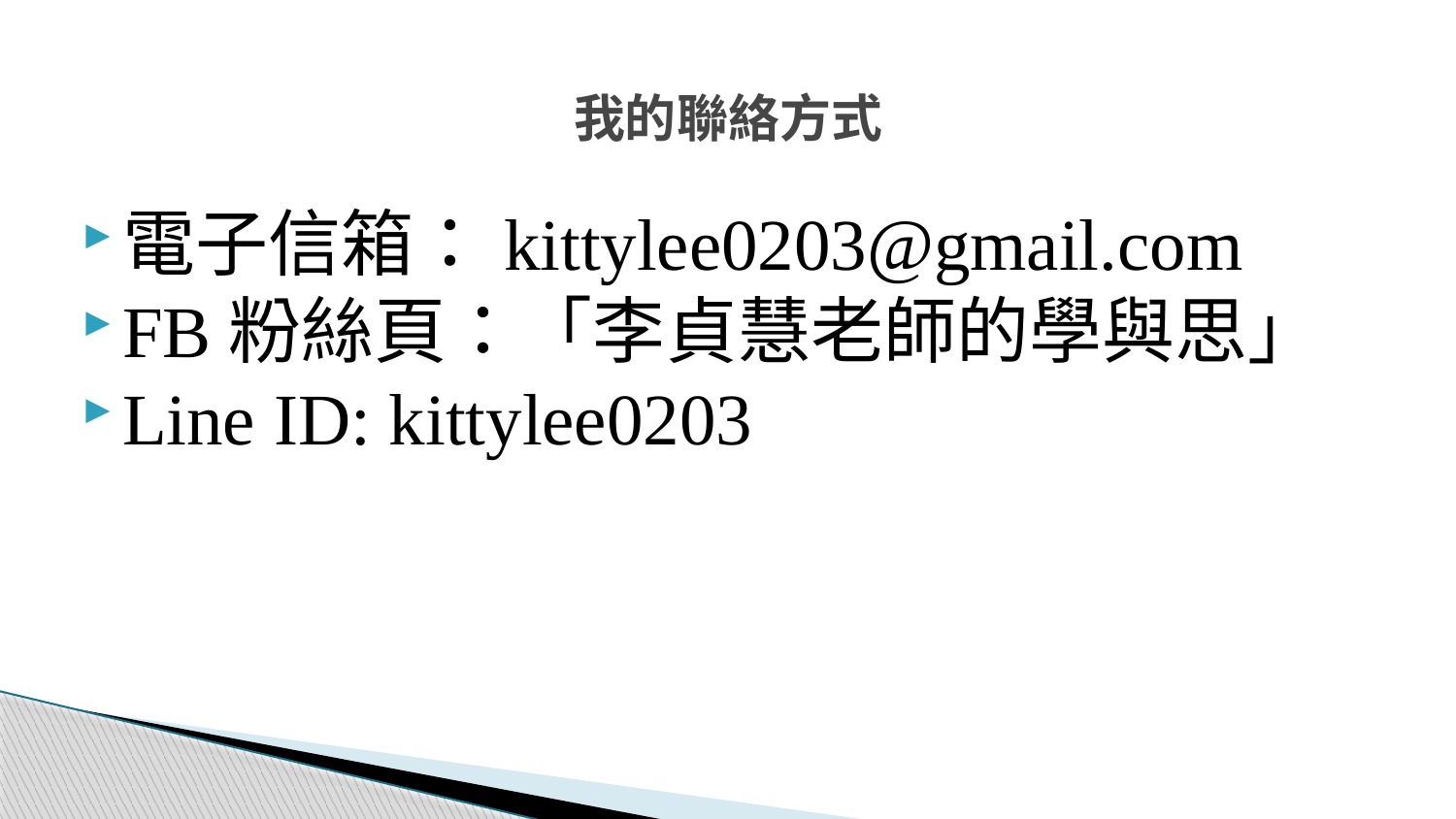

# 我的聯絡方式
電子信箱：kittylee0203@gmail.com
FB粉絲頁：「李貞慧老師的學與思」
Line ID: kittylee0203